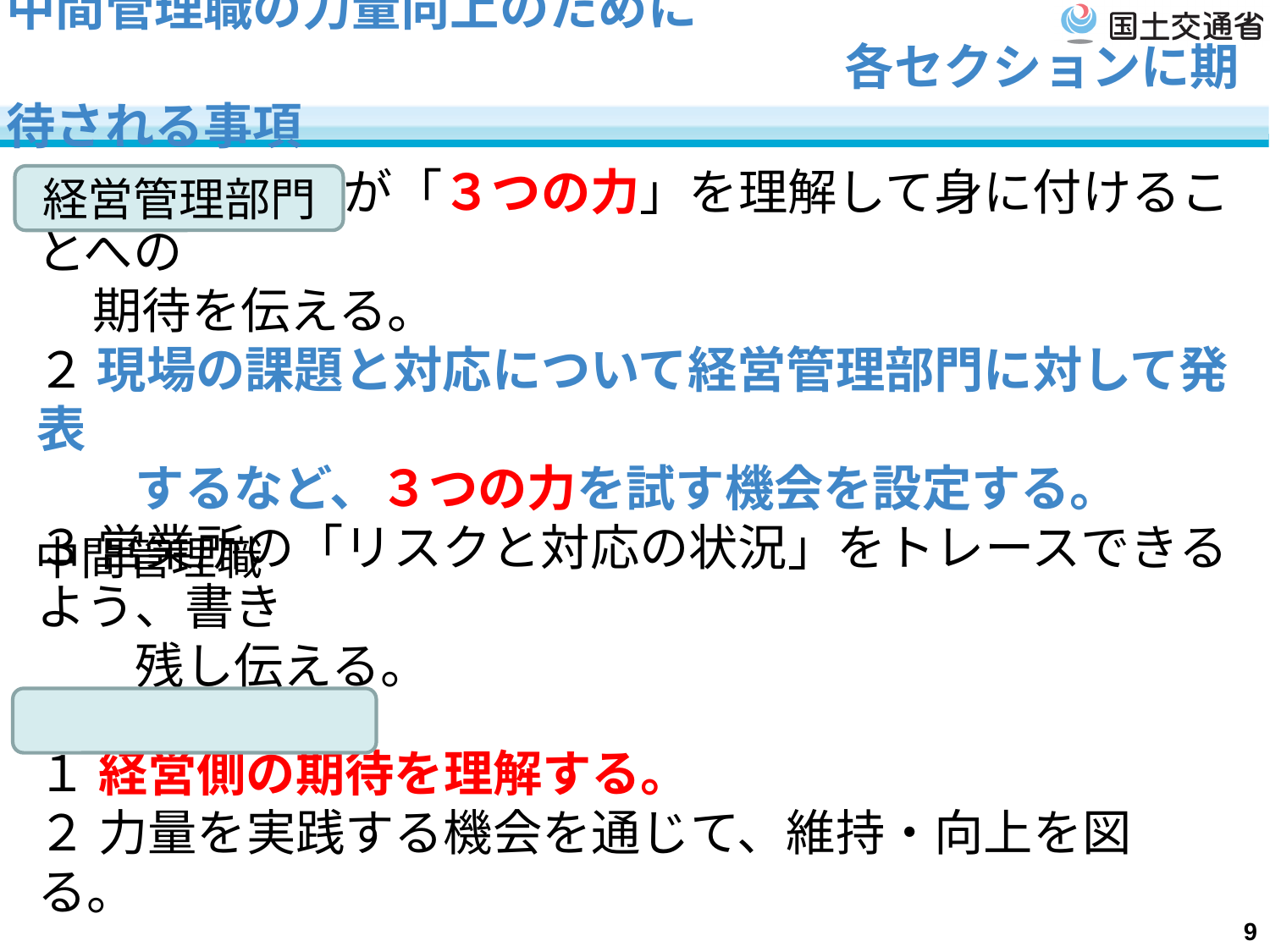

# 中間管理職の力量向上のために 　　　　　　　　　　　　　　　　　各セクションに期待される事項
経営管理部門

１ 中間管理職が「３つの力」を理解して身に付けることへの
    期待を伝える。
２ 現場の課題と対応について経営管理部門に対して発表
　　するなど、３つの力を試す機会を設定する。
３ 営業所の「リスクと対応の状況」をトレースできるよう、書き
　　残し伝える。
中間管理職
１ 経営側の期待を理解する。
２ 力量を実践する機会を通じて、維持・向上を図る。
9